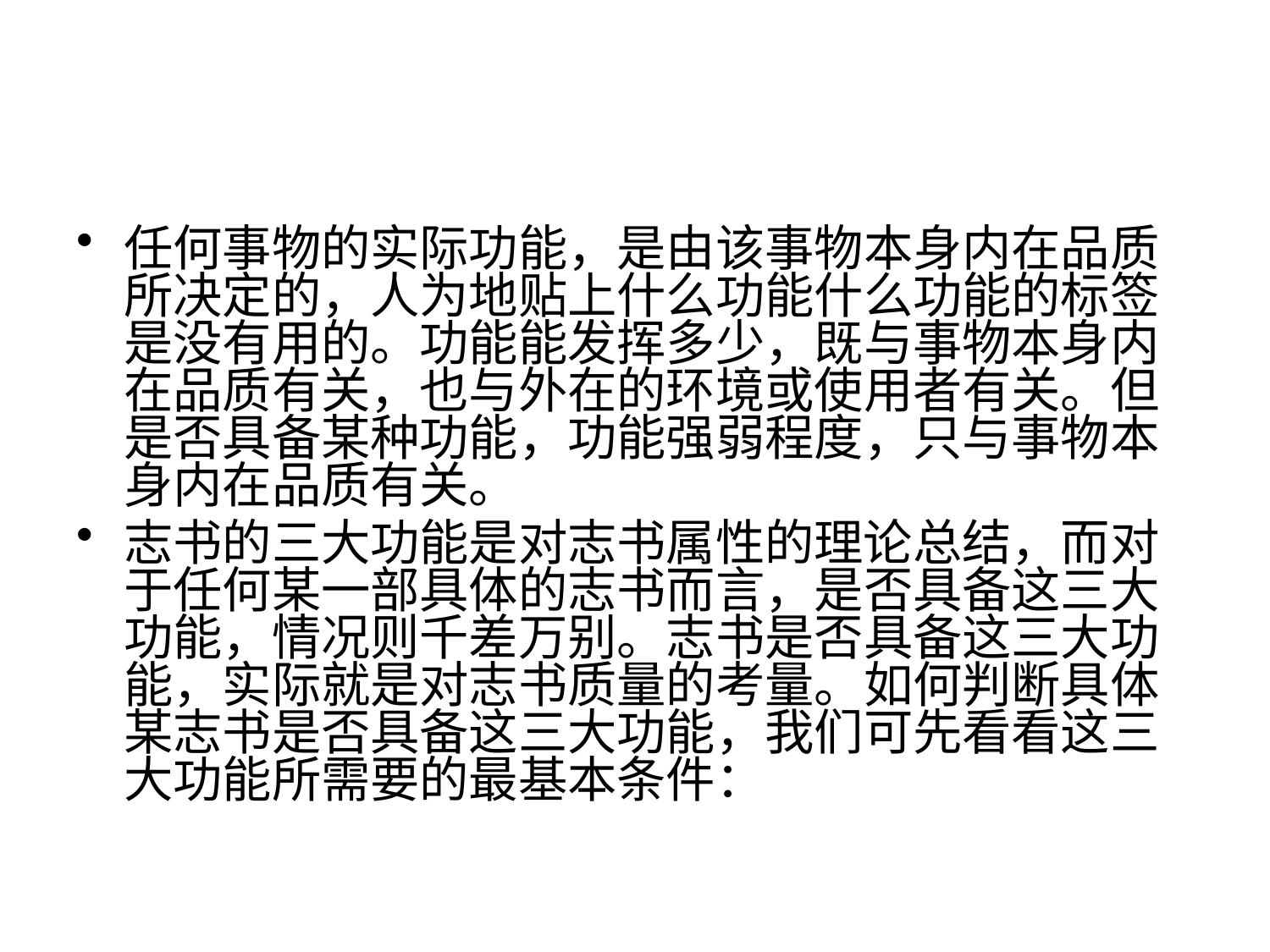

任何事物的实际功能，是由该事物本身内在品质所决定的，人为地贴上什么功能什么功能的标签是没有用的。功能能发挥多少，既与事物本身内在品质有关，也与外在的环境或使用者有关。但是否具备某种功能，功能强弱程度，只与事物本身内在品质有关。
志书的三大功能是对志书属性的理论总结，而对于任何某一部具体的志书而言，是否具备这三大功能，情况则千差万别。志书是否具备这三大功能，实际就是对志书质量的考量。如何判断具体某志书是否具备这三大功能，我们可先看看这三大功能所需要的最基本条件：